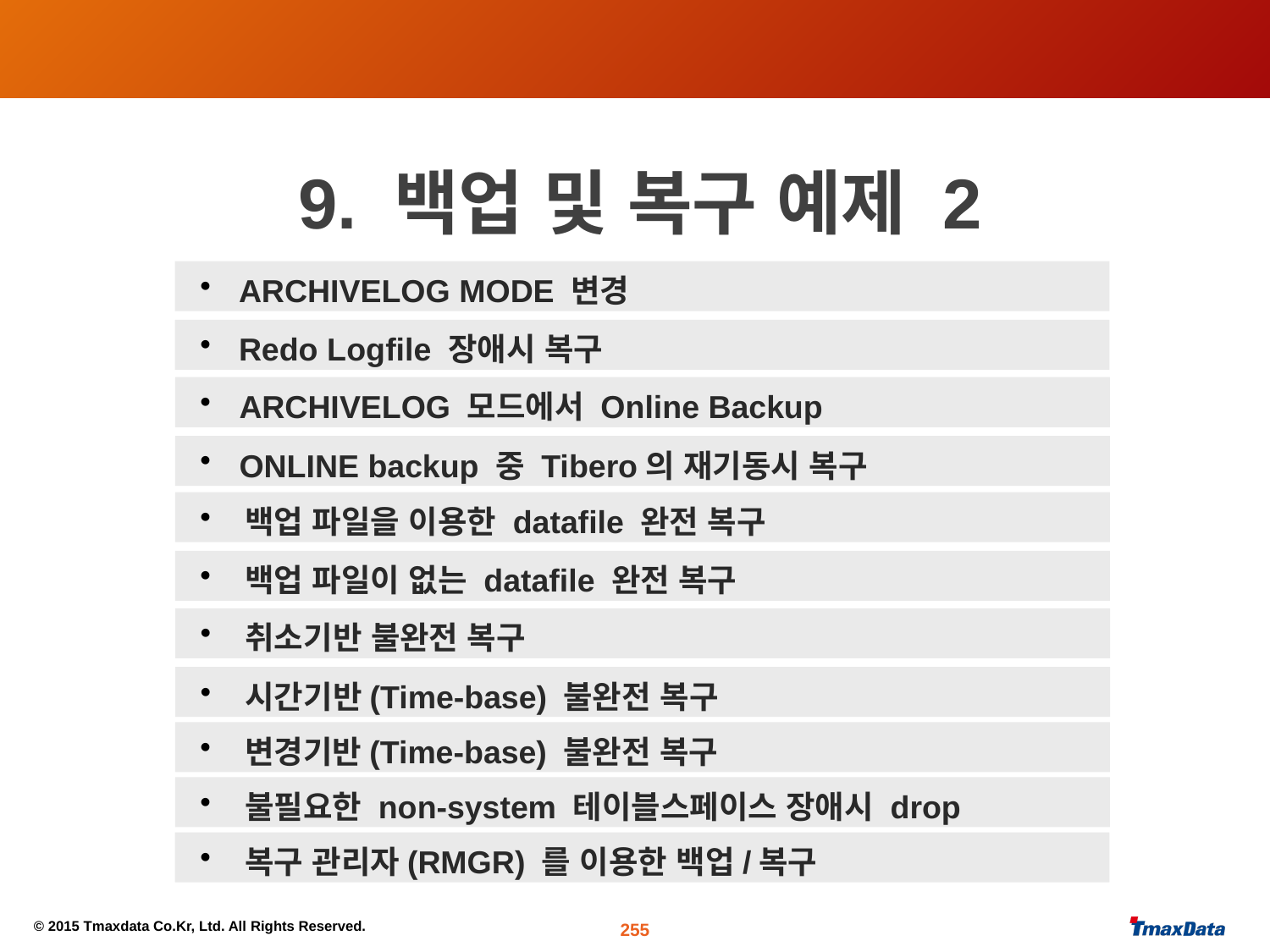

#
9. 백업 및 복구 예제 2
 ARCHIVELOG MODE 변경
 Redo Logfile 장애시 복구
 ARCHIVELOG 모드에서 Online Backup
 ONLINE backup 중 Tibero의 재기동시 복구
 백업 파일을 이용한 datafile 완전 복구
 백업 파일이 없는 datafile 완전 복구
 취소기반 불완전 복구
 시간기반(Time-base) 불완전 복구
 변경기반(Time-base) 불완전 복구
 불필요한 non-system 테이블스페이스 장애시 drop
 복구 관리자(RMGR) 를 이용한 백업/복구